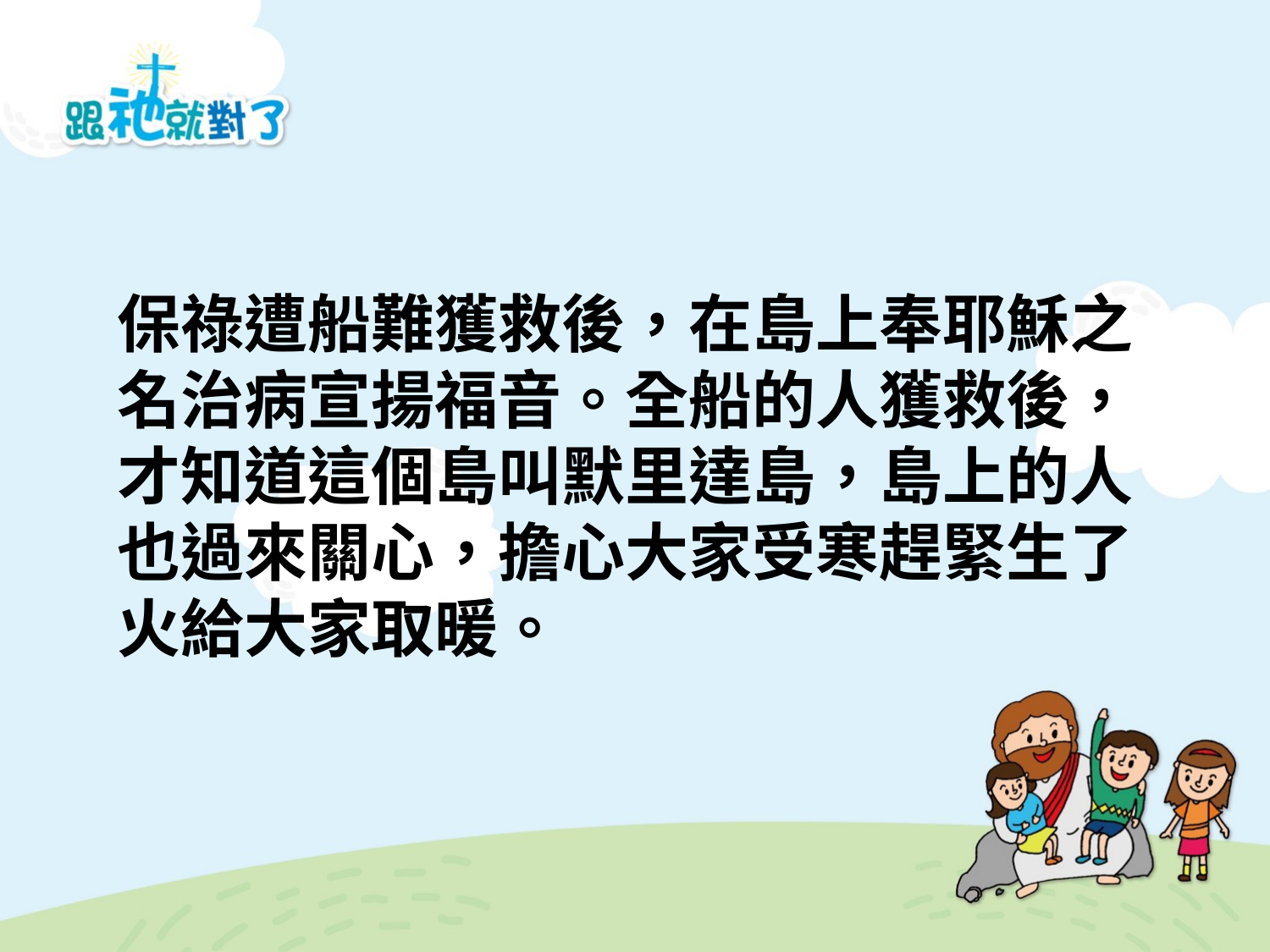

保祿遭船難獲救後，在島上奉耶穌之名治病宣揚福音。全船的人獲救後，才知道這個島叫默里達島，島上的人也過來關心，擔心大家受寒趕緊生了火給大家取暖。